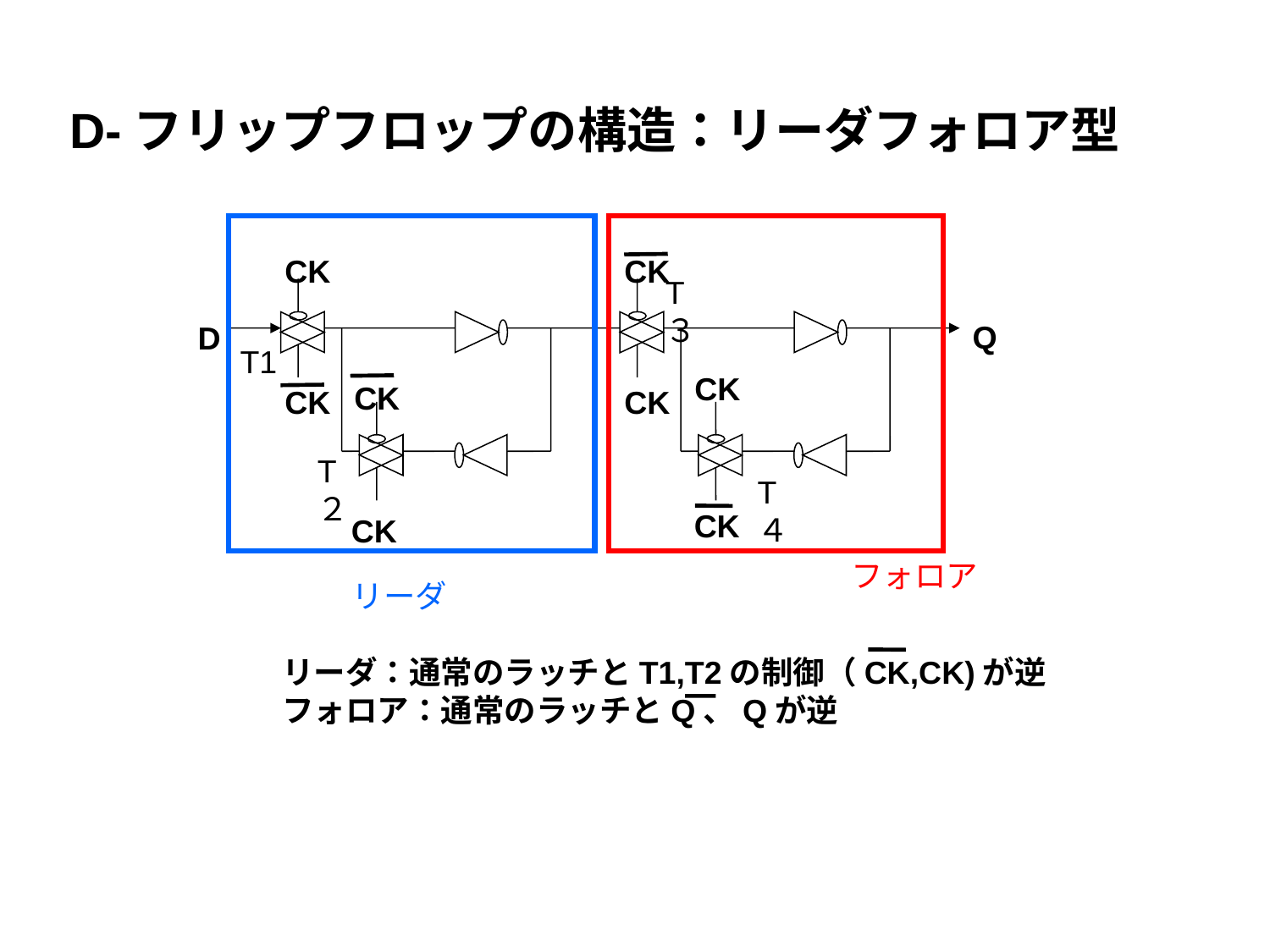

D-フリップフロップの構造：リーダフォロア型

CK

CK

CK
T３

Q
D

T1
CK
CK

CK

T２

T４
CK
CK

フォロア
リーダ
リーダ：通常のラッチとT1,T2の制御（CK,CK)が逆
フォロア：通常のラッチとQ、Qが逆